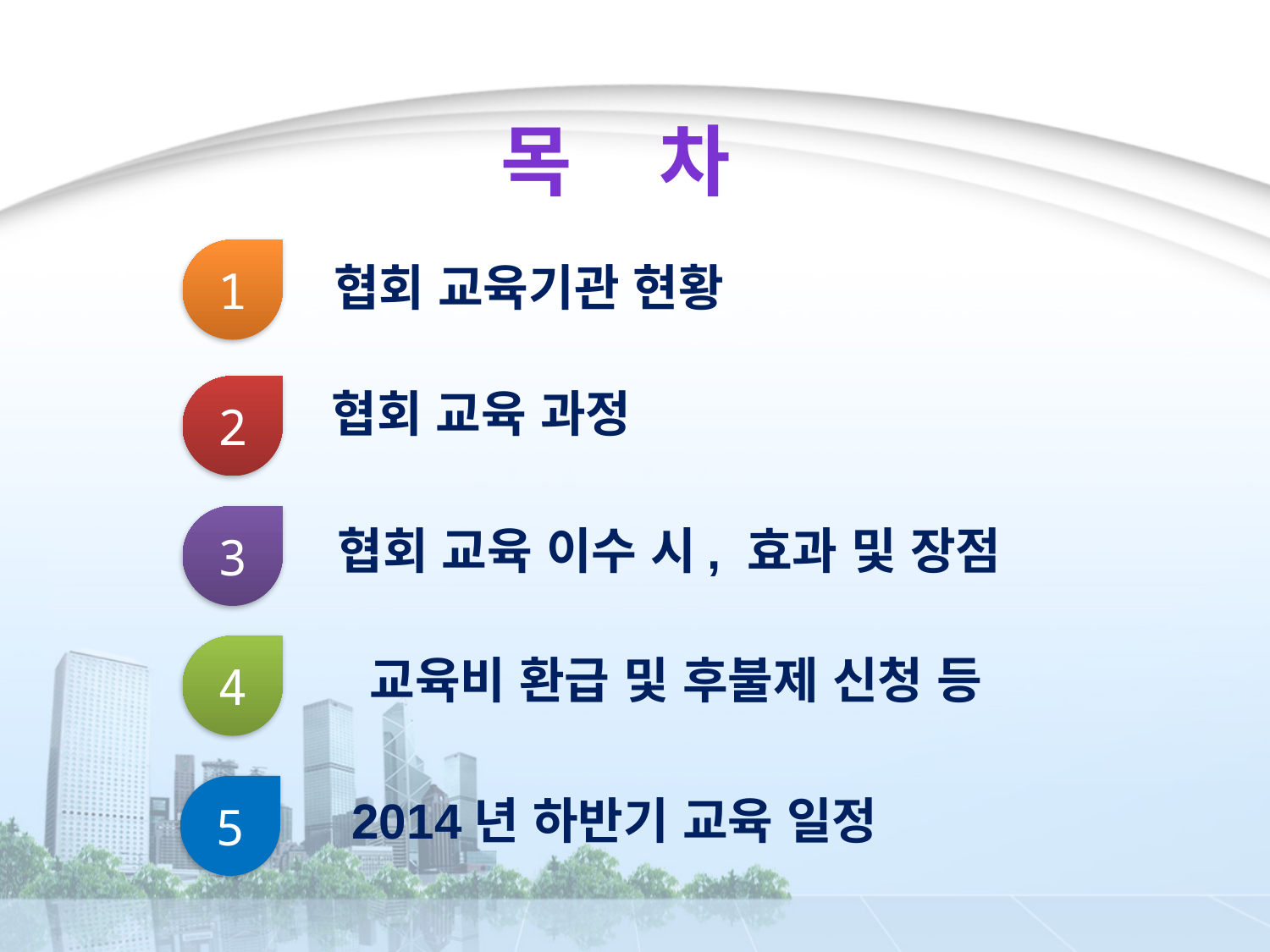

목    차
1
협회 교육기관 현황
2
협회 교육 과정
3
협회 교육 이수 시, 효과 및 장점
4
 교육비 환급 및 후불제 신청 등
5
 2014년 하반기 교육 일정